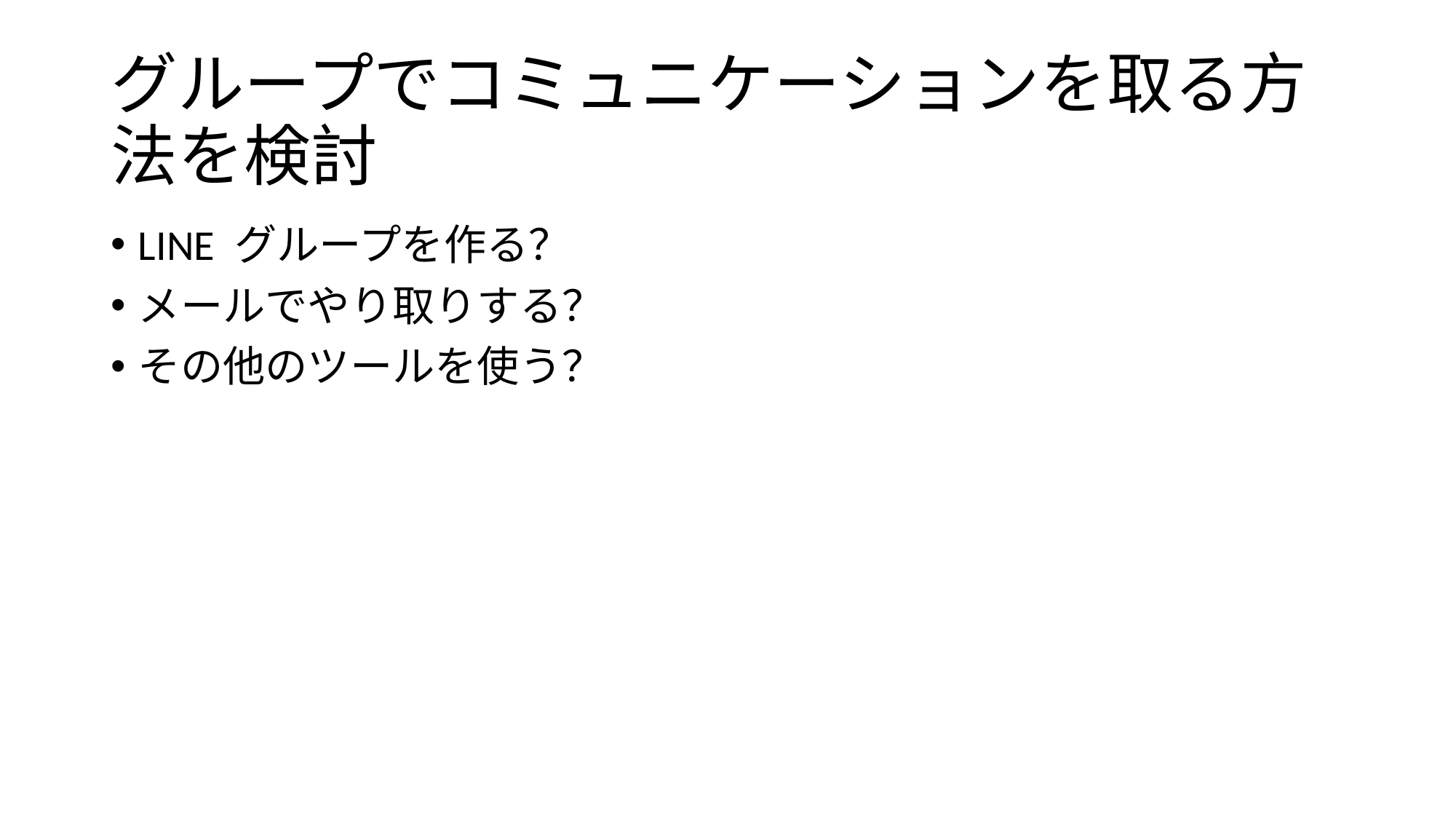

# グループでコミュニケーションを取る方法を検討
LINE グループを作る？
メールでやり取りする？
その他のツールを使う？